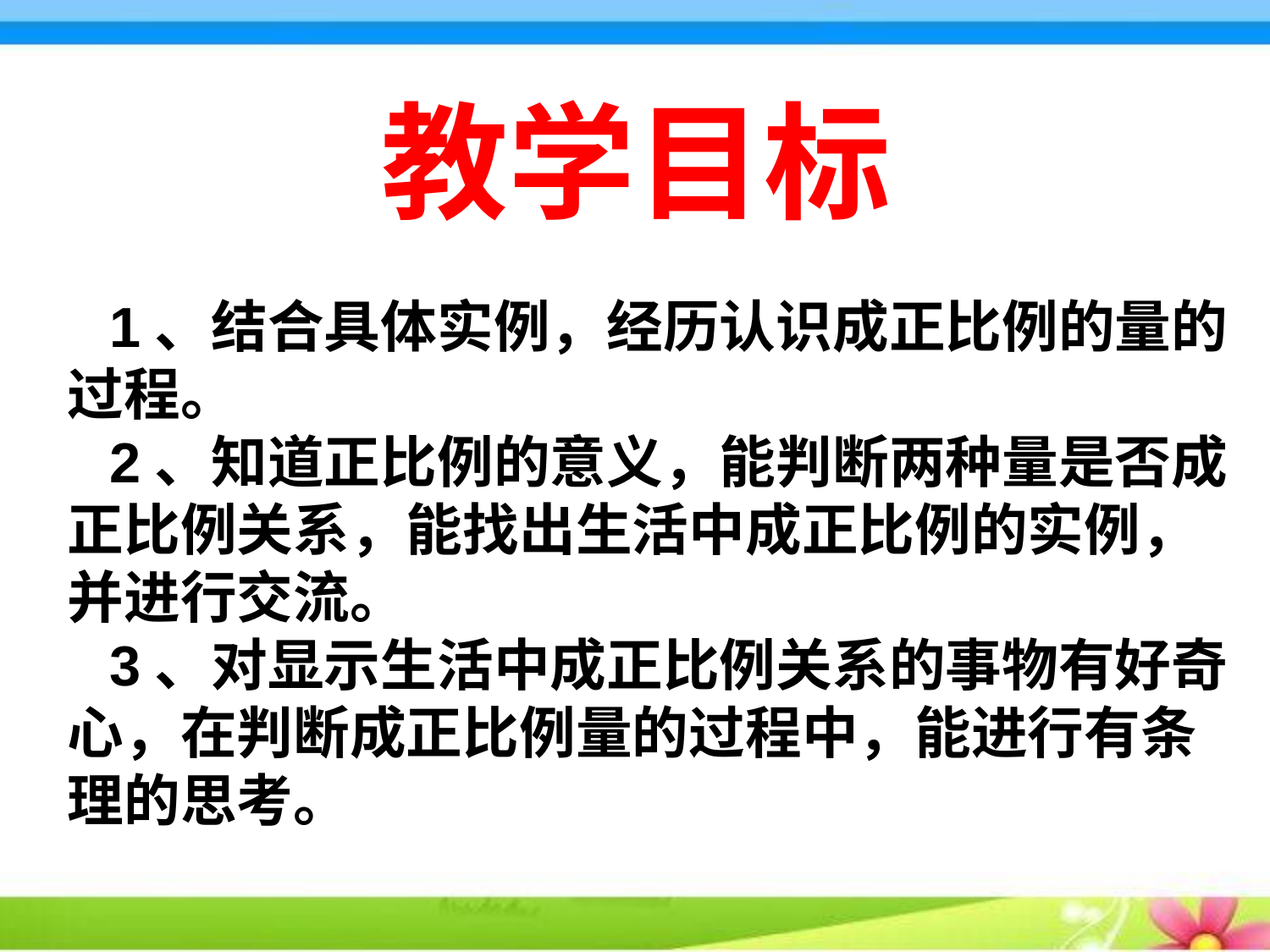

教学目标
1、结合具体实例，经历认识成正比例的量的过程。
2、知道正比例的意义，能判断两种量是否成正比例关系，能找出生活中成正比例的实例，并进行交流。
3、对显示生活中成正比例关系的事物有好奇心，在判断成正比例量的过程中，能进行有条理的思考。